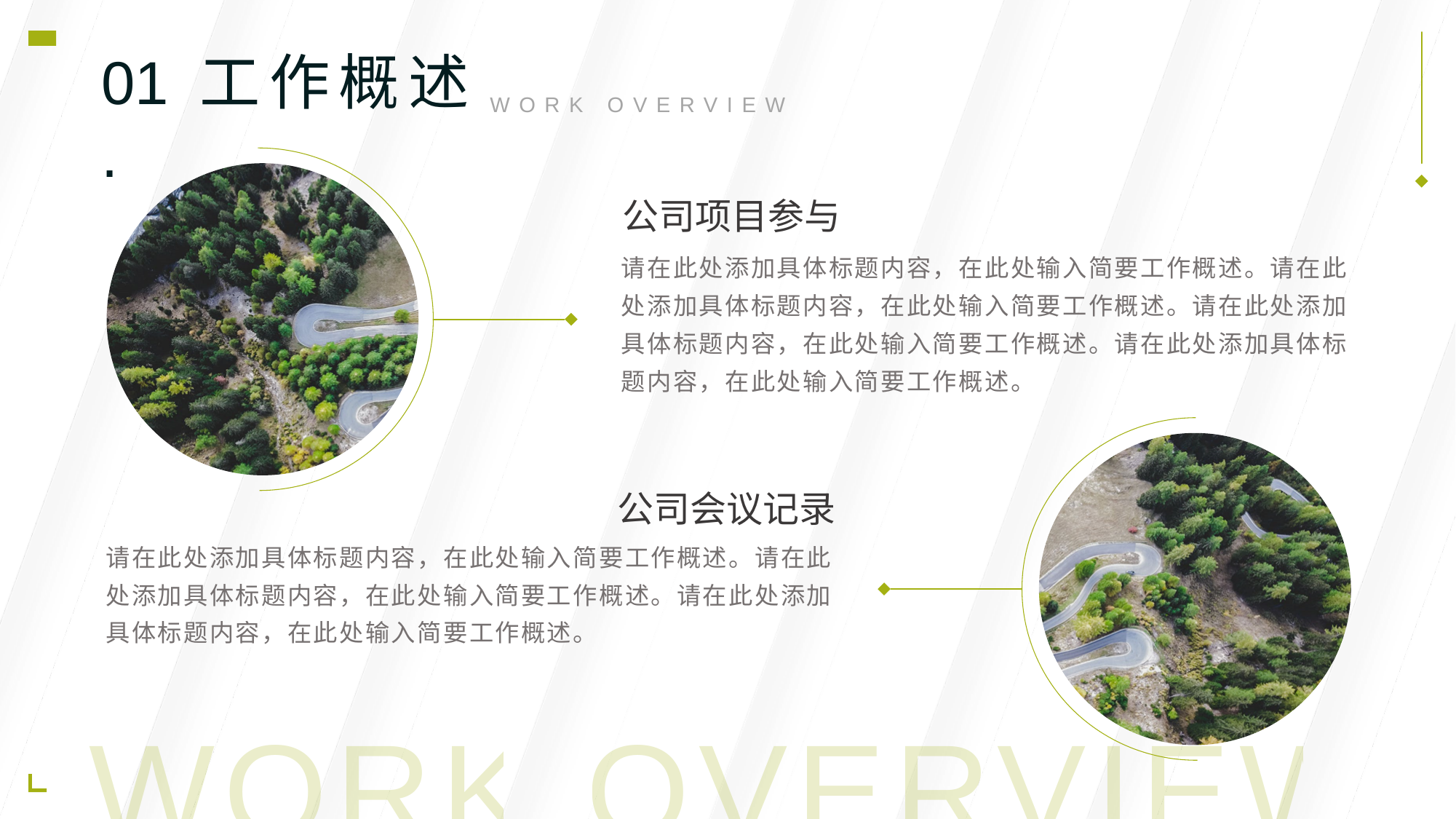

01.
工作概述
WORK OVERVIEW

公司项目参与
请在此处添加具体标题内容，在此处输入简要工作概述。请在此处添加具体标题内容，在此处输入简要工作概述。请在此处添加具体标题内容，在此处输入简要工作概述。请在此处添加具体标题内容，在此处输入简要工作概述。

公司会议记录
请在此处添加具体标题内容，在此处输入简要工作概述。请在此处添加具体标题内容，在此处输入简要工作概述。请在此处添加具体标题内容，在此处输入简要工作概述。
WORK OVERVIEW